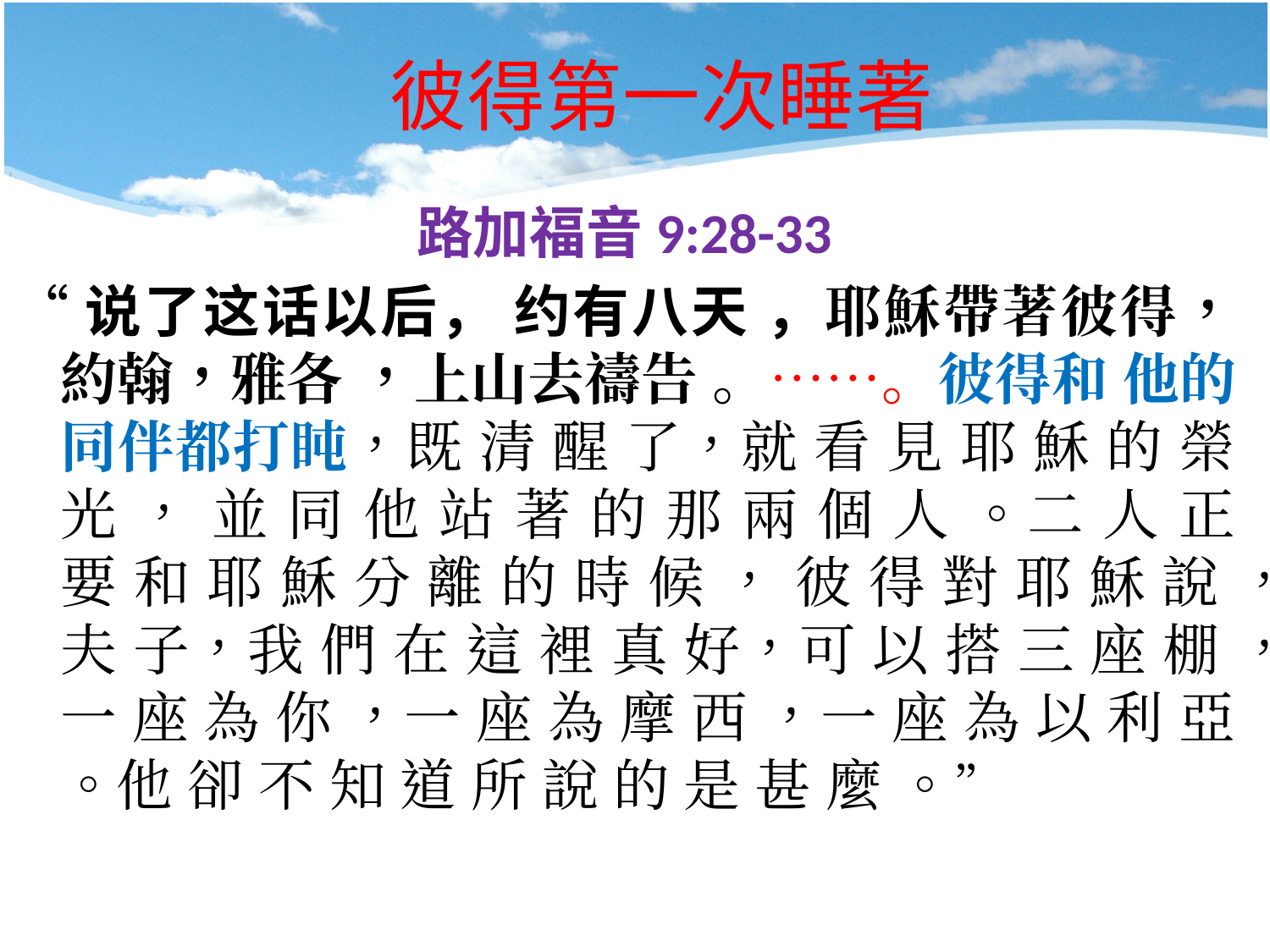

# 彼得第一次睡著
路加福音9:28-33
“说了这话以后， 约有八天 ，耶穌帶著彼得，約翰，雅各 ，上山去禱告 。……。彼得和 他的同伴都打盹，既 清 醒 了，就 看 見 耶 穌 的 榮 光 ， 並 同 他 站 著 的 那 兩 個 人 。二 人 正 要 和 耶 穌 分 離 的 時 候 ， 彼 得 對 耶 穌 說 ，夫 子，我 們 在 這 裡 真 好，可 以 搭 三 座 棚 ，一 座 為 你 ，一 座 為 摩 西 ，一 座 為 以 利 亞 。他 卻 不 知 道 所 說 的 是 甚 麼 。”